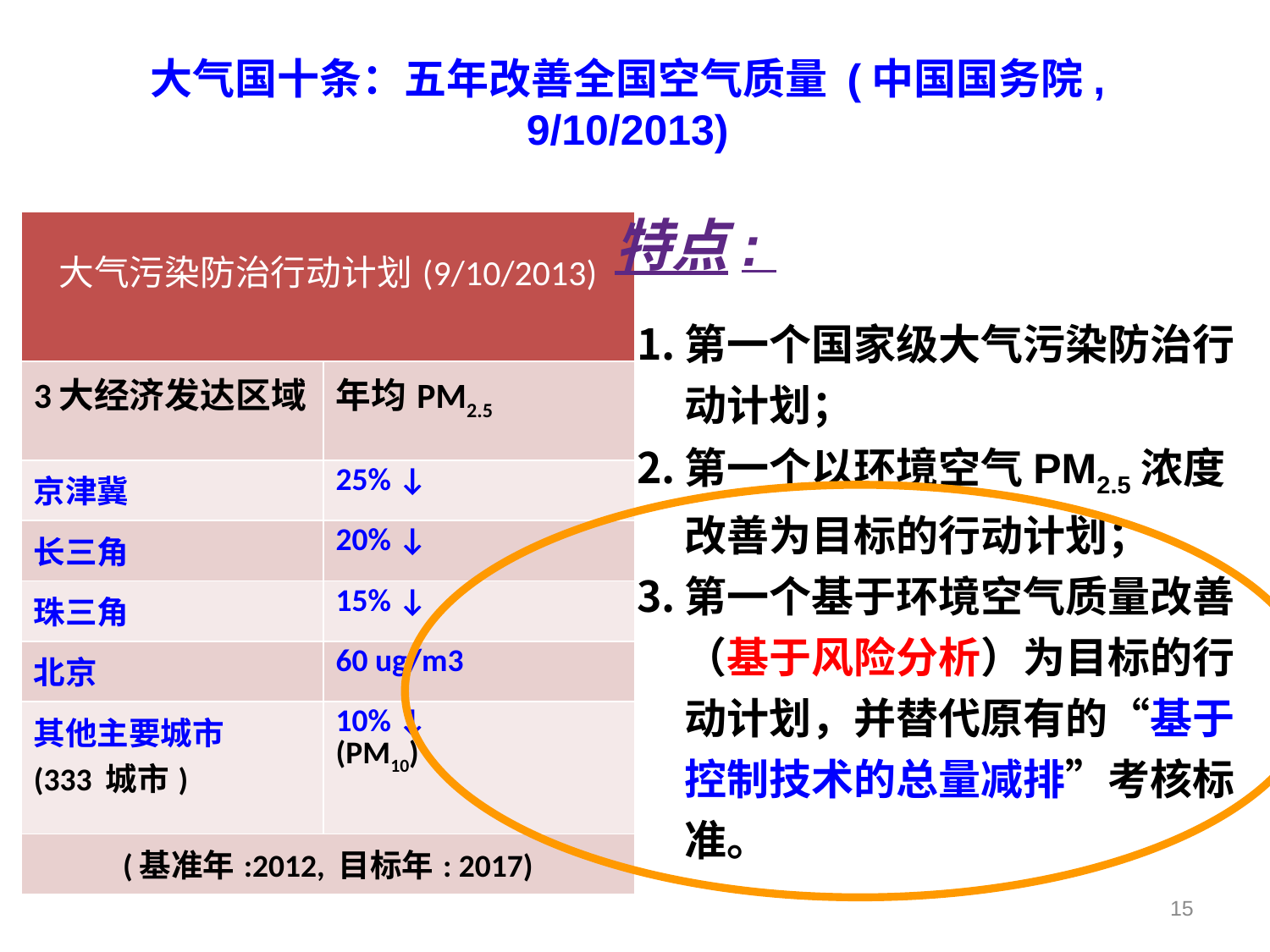

大气国十条：五年改善全国空气质量 (中国国务院, 9/10/2013)
特点:
| 大气污染防治行动计划(9/10/2013) |  |
| --- | --- |
| 3大经济发达区域 | 年均PM2.5 |
| 京津冀 | 25% ↓ |
| 长三角 | 20% ↓ |
| 珠三角 | 15% ↓ |
| 北京 | 60 ug/m3 |
| 其他主要城市 (333 城市) | 10% ↓ (PM10) |
| (基准年:2012, 目标年: 2017) |  |
第一个国家级大气污染防治行动计划；
第一个以环境空气PM2.5浓度改善为目标的行动计划；
第一个基于环境空气质量改善（基于风险分析）为目标的行动计划，并替代原有的“基于控制技术的总量减排”考核标准。

15